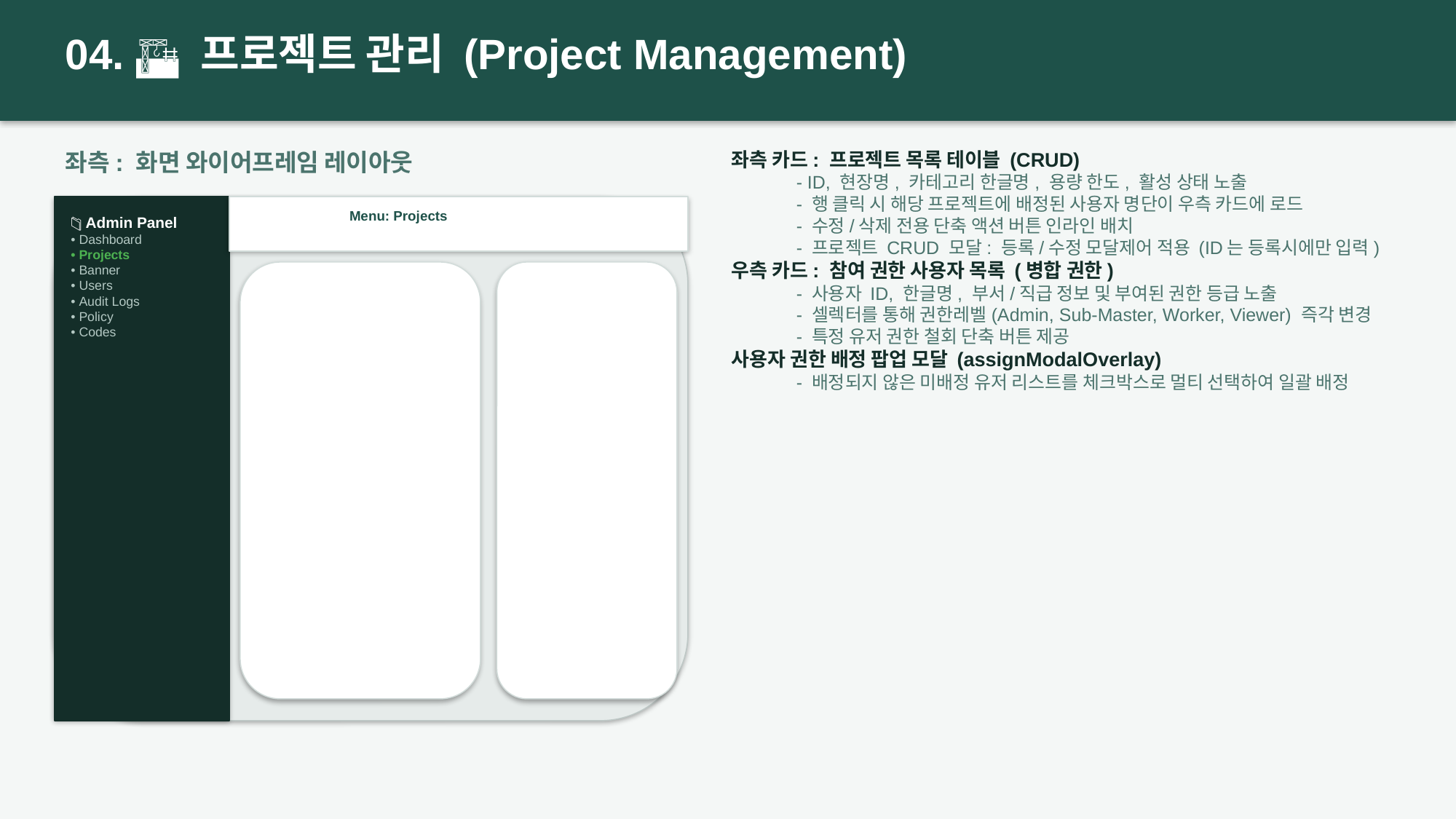

04. 🏗️ 프로젝트 관리 (Project Management)
좌측: 화면 와이어프레임 레이아웃
좌측 카드: 프로젝트 목록 테이블 (CRUD)
  - ID, 현장명, 카테고리 한글명, 용량 한도, 활성 상태 노출
  - 행 클릭 시 해당 프로젝트에 배정된 사용자 명단이 우측 카드에 로드
  - 수정/삭제 전용 단축 액션 버튼 인라인 배치
  - 프로젝트 CRUD 모달: 등록/수정 모달제어 적용 (ID는 등록시에만 입력)
우측 카드: 참여 권한 사용자 목록 (병합 권한)
  - 사용자 ID, 한글명, 부서/직급 정보 및 부여된 권한 등급 노출
  - 셀렉터를 통해 권한레벨(Admin, Sub-Master, Worker, Viewer) 즉각 변경
  - 특정 유저 권한 철회 단축 버튼 제공
사용자 권한 배정 팝업 모달 (assignModalOverlay)
  - 배정되지 않은 미배정 유저 리스트를 체크박스로 멀티 선택하여 일괄 배정

Menu: Projects
📁 Admin Panel
• Dashboard
• Projects
• Banner
• Users
• Audit Logs
• Policy
• Codes